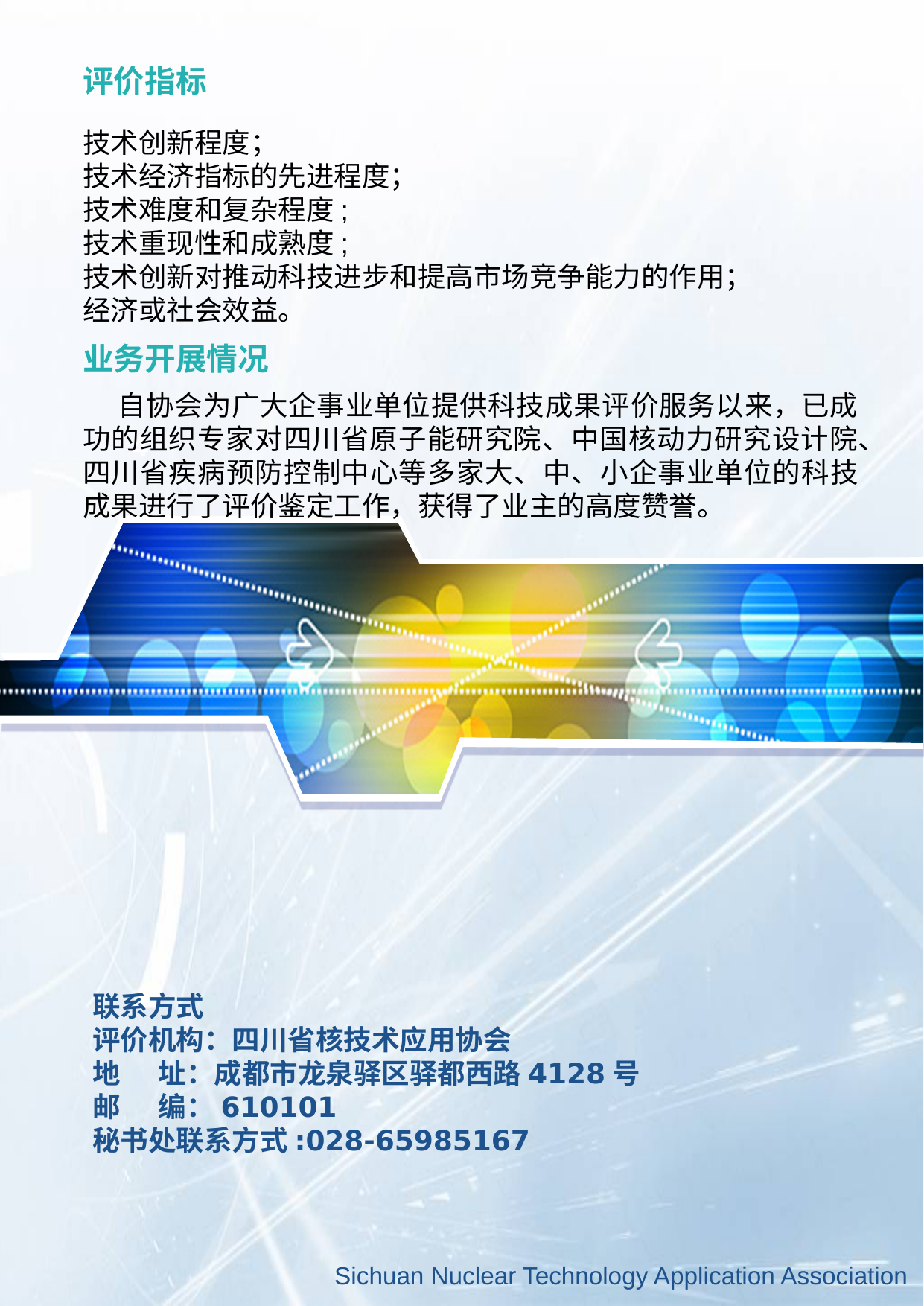

评价指标

技术创新程度；
技术经济指标的先进程度；
技术难度和复杂程度;
技术重现性和成熟度;
技术创新对推动科技进步和提高市场竞争能力的作用；
经济或社会效益。
业务开展情况
    自协会为广大企事业单位提供科技成果评价服务以来，已成功的组织专家对四川省原子能研究院、中国核动力研究设计院、四川省疾病预防控制中心等多家大、中、小企事业单位的科技成果进行了评价鉴定工作，获得了业主的高度赞誉。
4
联系方式
评价机构：四川省核技术应用协会
地      址：成都市龙泉驿区驿都西路4128号
邮      编：610101
秘书处联系方式:028-65985167
Sichuan Nuclear Technology Application Association